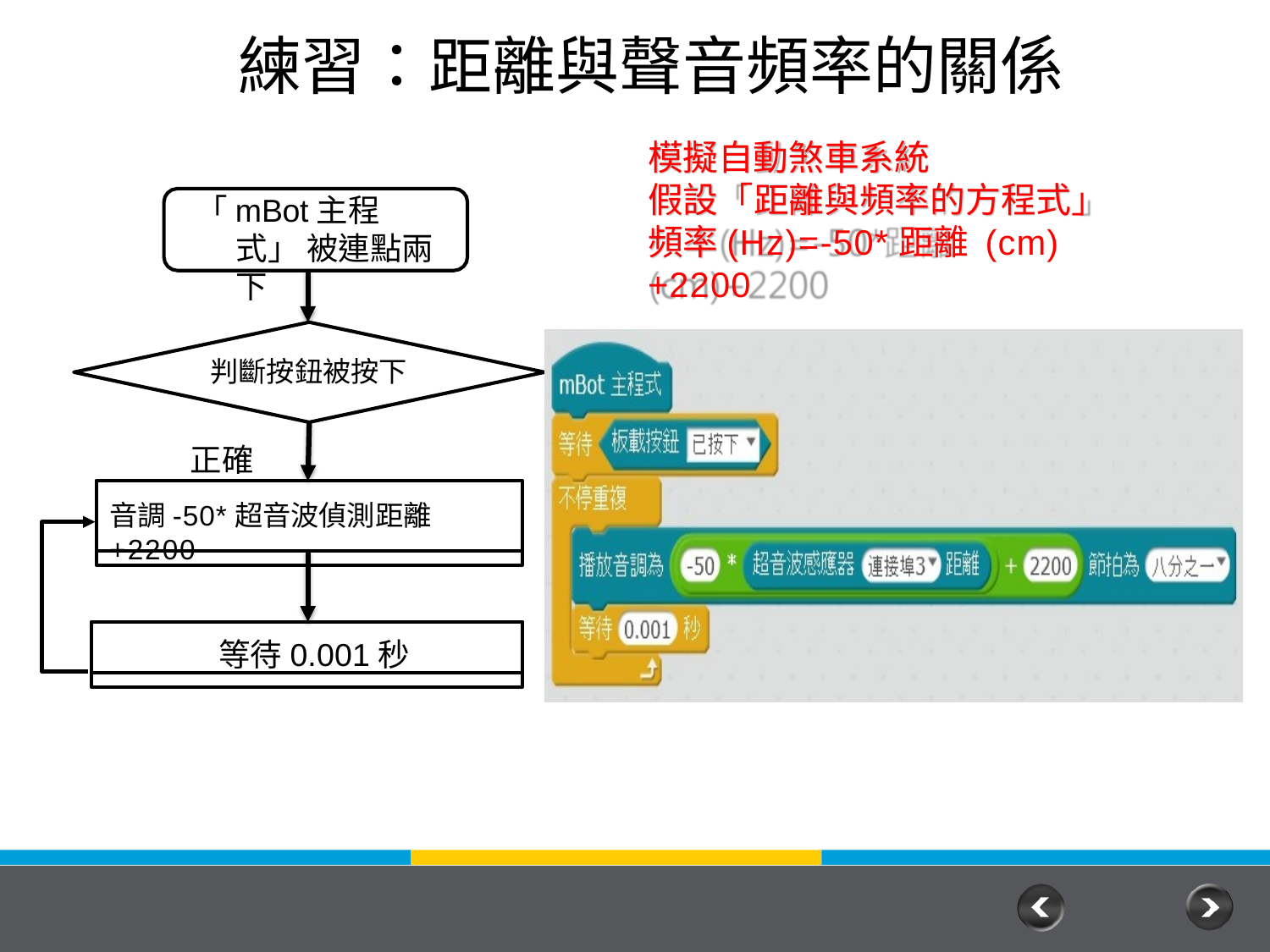

# 練習：距離與聲音頻率的關係

模擬自動煞車系統
假設「距離與頻率的方程式」 頻率(Hz)=-50*距離 (cm)+2200

「mBot主程式」 被連點兩下

判斷按鈕被按下

正確

音調-50*超音波偵測距離+2200

等待0.001秒

48